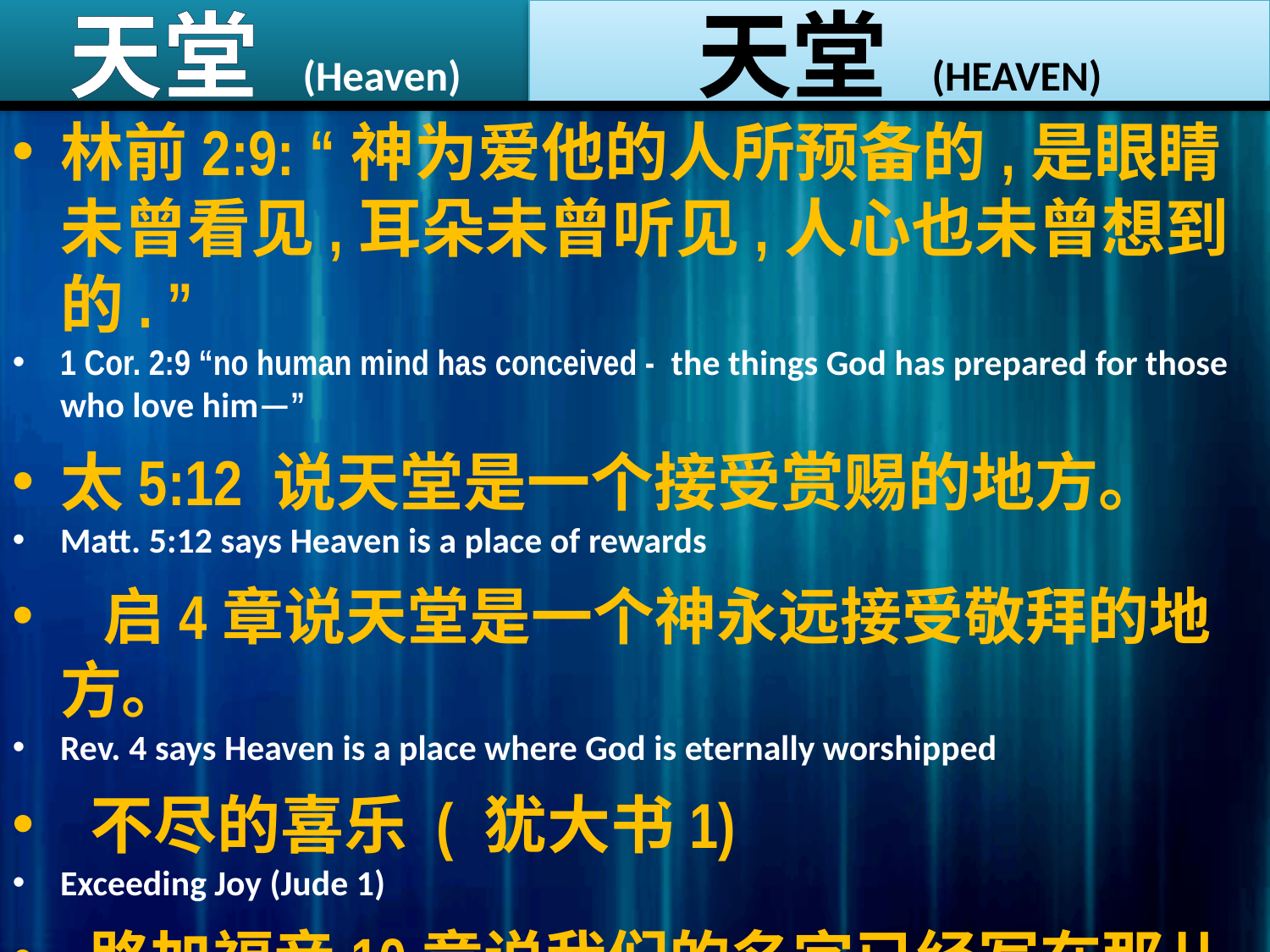

天堂 (Heaven)
天堂 (HEAVEN)
林前2:9: “神为爱他的人所预备的,是眼睛未曾看见,耳朵未曾听见,人心也未曾想到的. ”
1 Cor. 2:9 “no human mind has conceived -  the things God has prepared for those who love him—”

太5:12 说天堂是一个接受赏赐的地方。
Matt. 5:12 says Heaven is a place of rewards

  启4章说天堂是一个神永远接受敬拜的地方。
Rev. 4 says Heaven is a place where God is eternally worshipped

 不尽的喜乐 ( 犹大书1)
Exceeding Joy (Jude 1)

 路加福音10章说我们的名字已经写在那儿了。
Luke 10 says our names are ALREADY written there